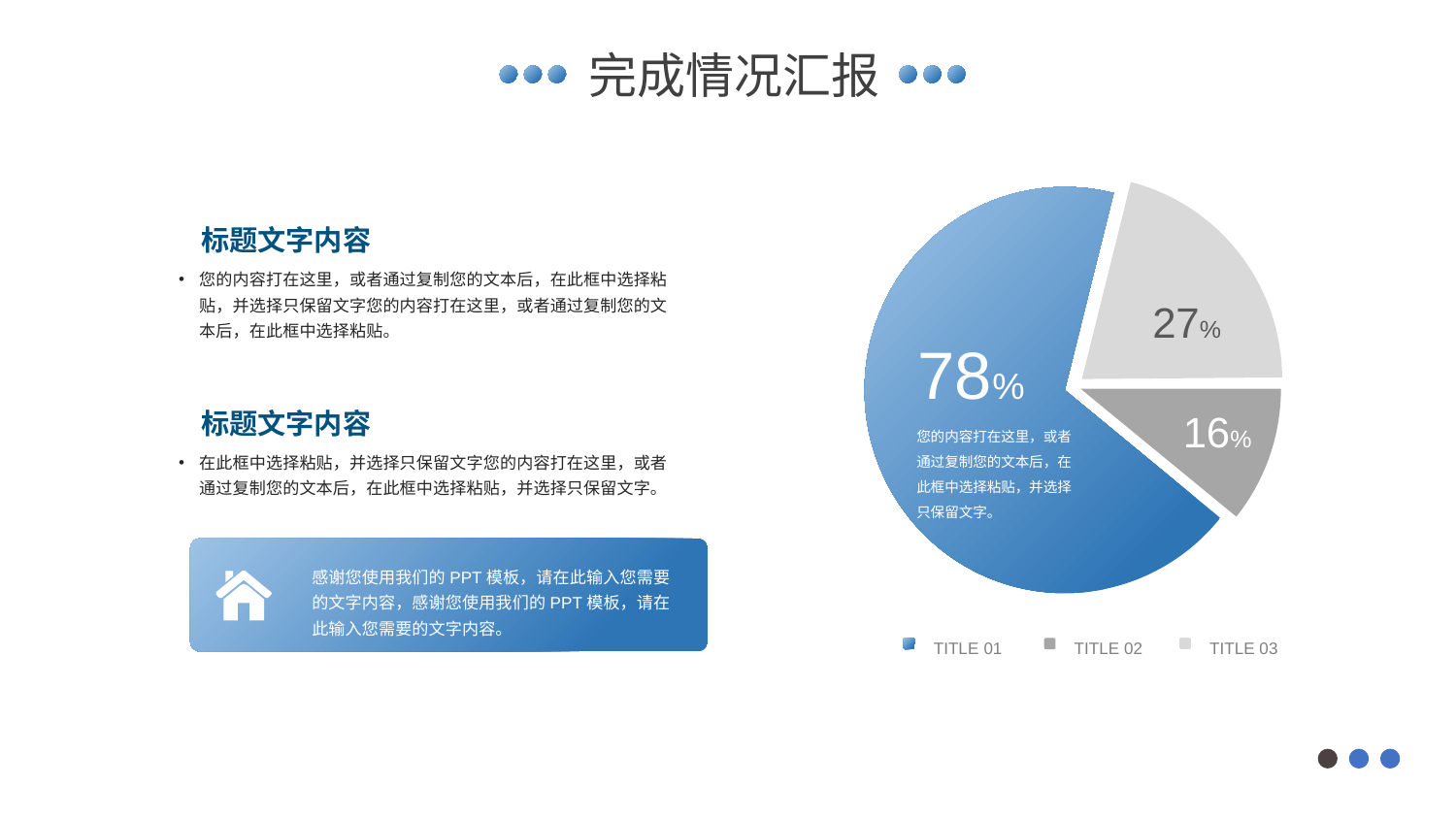

完成情况汇报

标题文字内容
您的内容打在这里，或者通过复制您的文本后，在此框中选择粘贴，并选择只保留文字您的内容打在这里，或者通过复制您的文本后，在此框中选择粘贴。
27%
78%
16%
标题文字内容
您的内容打在这里，或者通过复制您的文本后，在此框中选择粘贴，并选择只保留文字。
在此框中选择粘贴，并选择只保留文字您的内容打在这里，或者通过复制您的文本后，在此框中选择粘贴，并选择只保留文字。

感谢您使用我们的PPT模板，请在此输入您需要的文字内容，感谢您使用我们的PPT模板，请在此输入您需要的文字内容。

TITLE 03
TITLE 01
TITLE 02